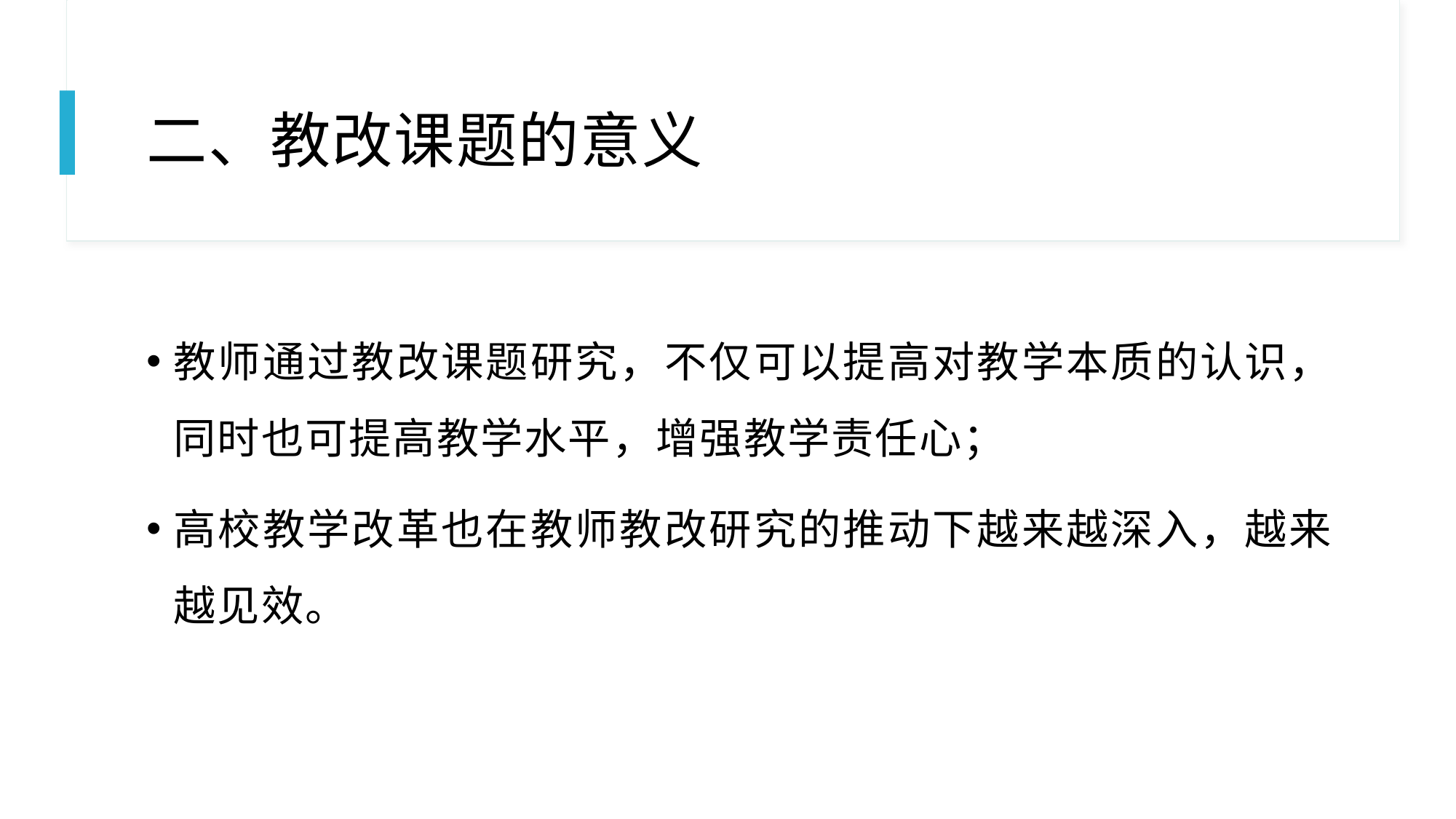

# 二、教改课题的意义

教师通过教改课题研究，不仅可以提高对教学本质的认识，同时也可提高教学水平，增强教学责任心；
高校教学改革也在教师教改研究的推动下越来越深入，越来越见效。